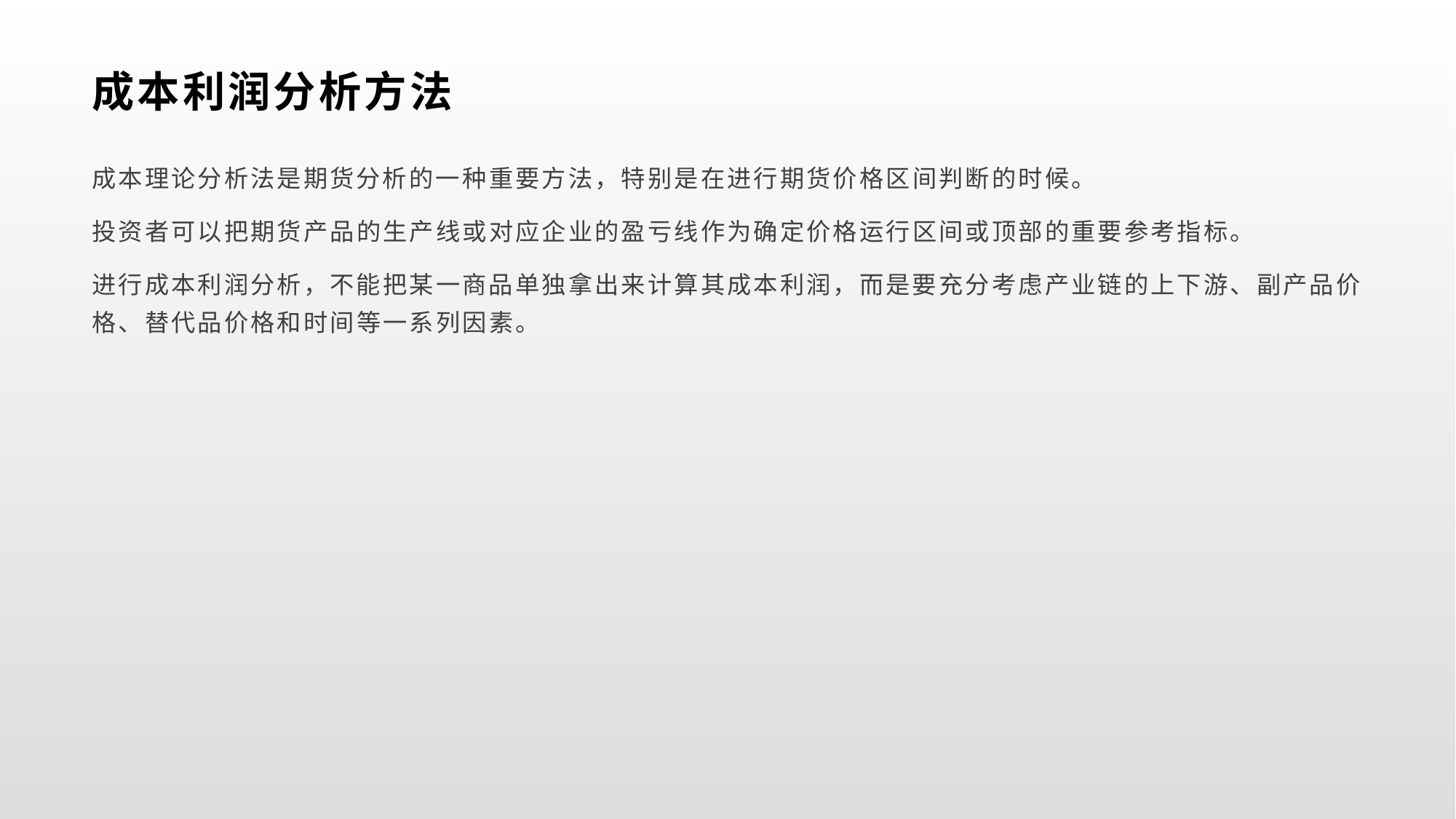

# 成本利润分析方法
成本理论分析法是期货分析的一种重要方法，特别是在进行期货价格区间判断的时候。
投资者可以把期货产品的生产线或对应企业的盈亏线作为确定价格运行区间或顶部的重要参考指标。
进行成本利润分析，不能把某一商品单独拿出来计算其成本利润，而是要充分考虑产业链的上下游、副产品价格、替代品价格和时间等一系列因素。